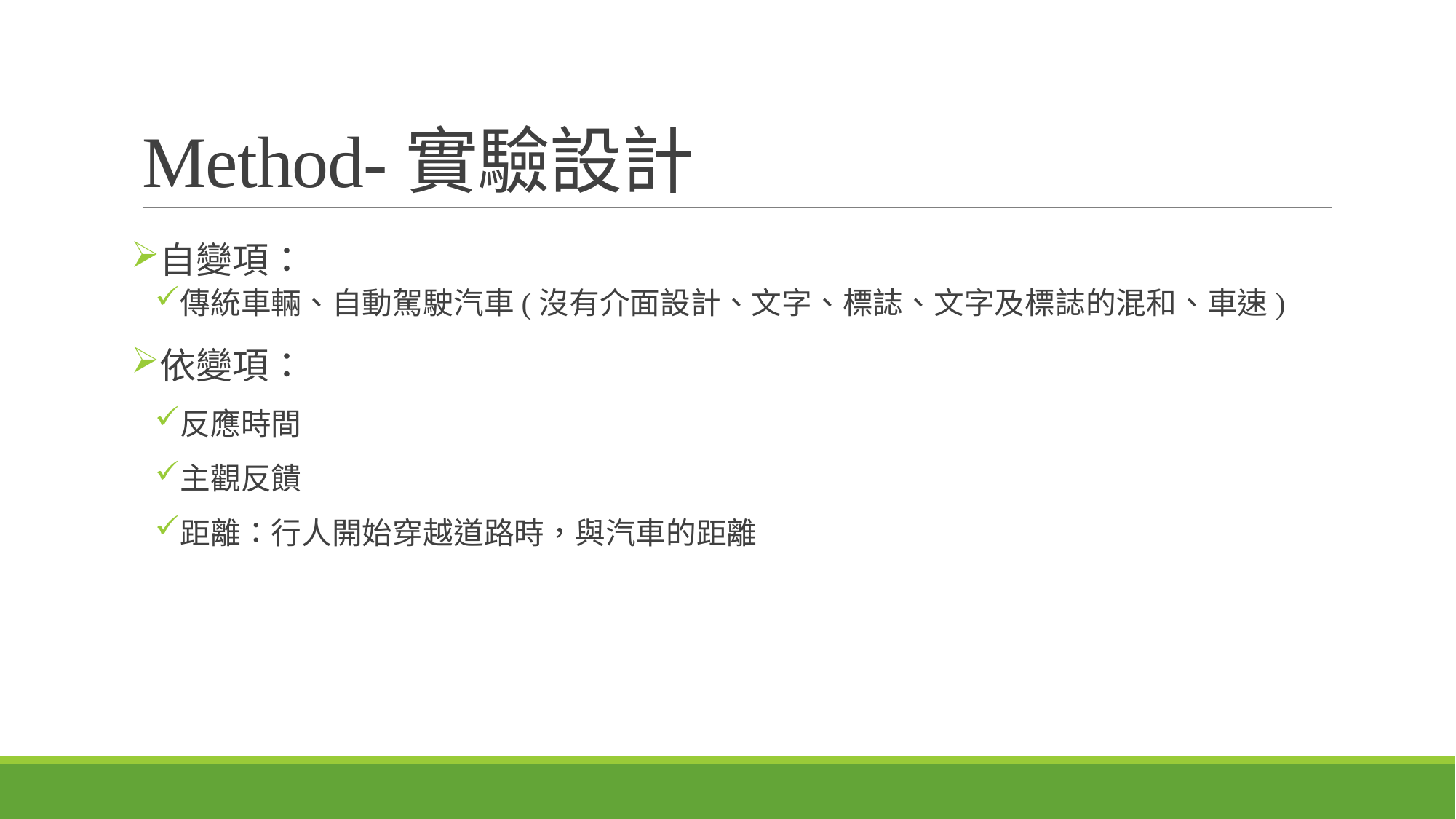

# Method-實驗設計
自變項：
傳統車輛、自動駕駛汽車(沒有介面設計、文字、標誌、文字及標誌的混和、車速)
依變項：
反應時間
主觀反饋
距離：行人開始穿越道路時，與汽車的距離